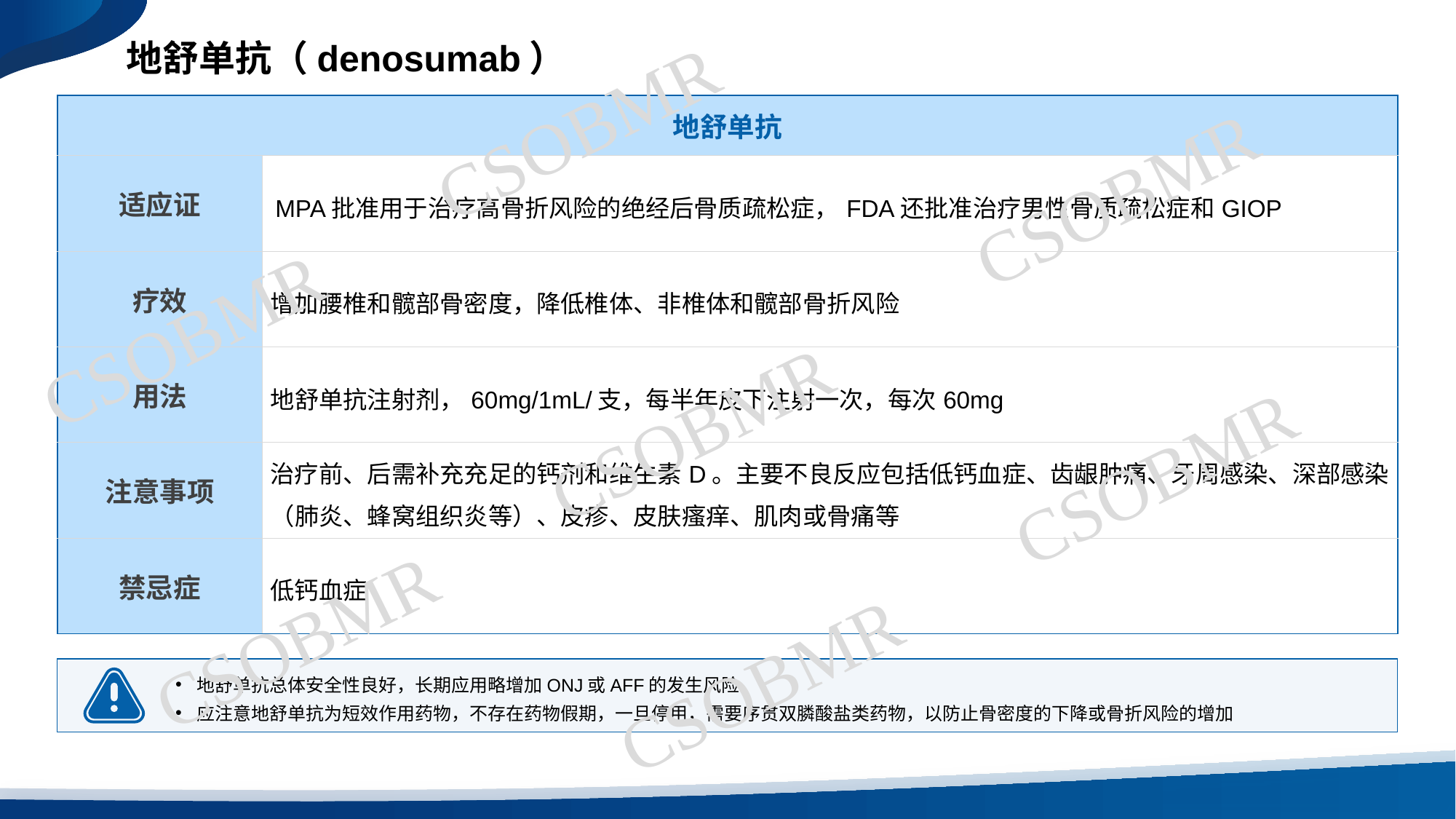

地舒单抗（denosumab）
地舒单抗（denosumab）
CSOBMR
| 地舒单抗 | 米诺膦酸 |
| --- | --- |
| 适应证 | MPA批准用于治疗高骨折风险的绝经后骨质疏松症，FDA还批准治疗男性骨质疏松症和GIOP |
| 疗效 | 增加腰椎和髋部骨密度，降低椎体、非椎体和髋部骨折风险 |
| 用法 | 地舒单抗注射剂，60mg/1mL/支，每半年皮下注射一次，每次60mg |
| 注意事项 | 治疗前、后需补充充足的钙剂和维生素D。主要不良反应包括低钙血症、齿龈肿痛、牙周感染、深部感染（肺炎、蜂窝组织炎等）、皮疹、皮肤瘙痒、肌肉或骨痛等 |
| 禁忌症 | 低钙血症 |
CSOBMR
CSOBMR
CSOBMR
CSOBMR
CSOBMR
CSOBMR
地舒单抗总体安全性良好，长期应用略增加ONJ或AFF的发生风险
应注意地舒单抗为短效作用药物，不存在药物假期，一旦停用，需要序贯双膦酸盐类药物，以防止骨密度的下降或骨折风险的增加